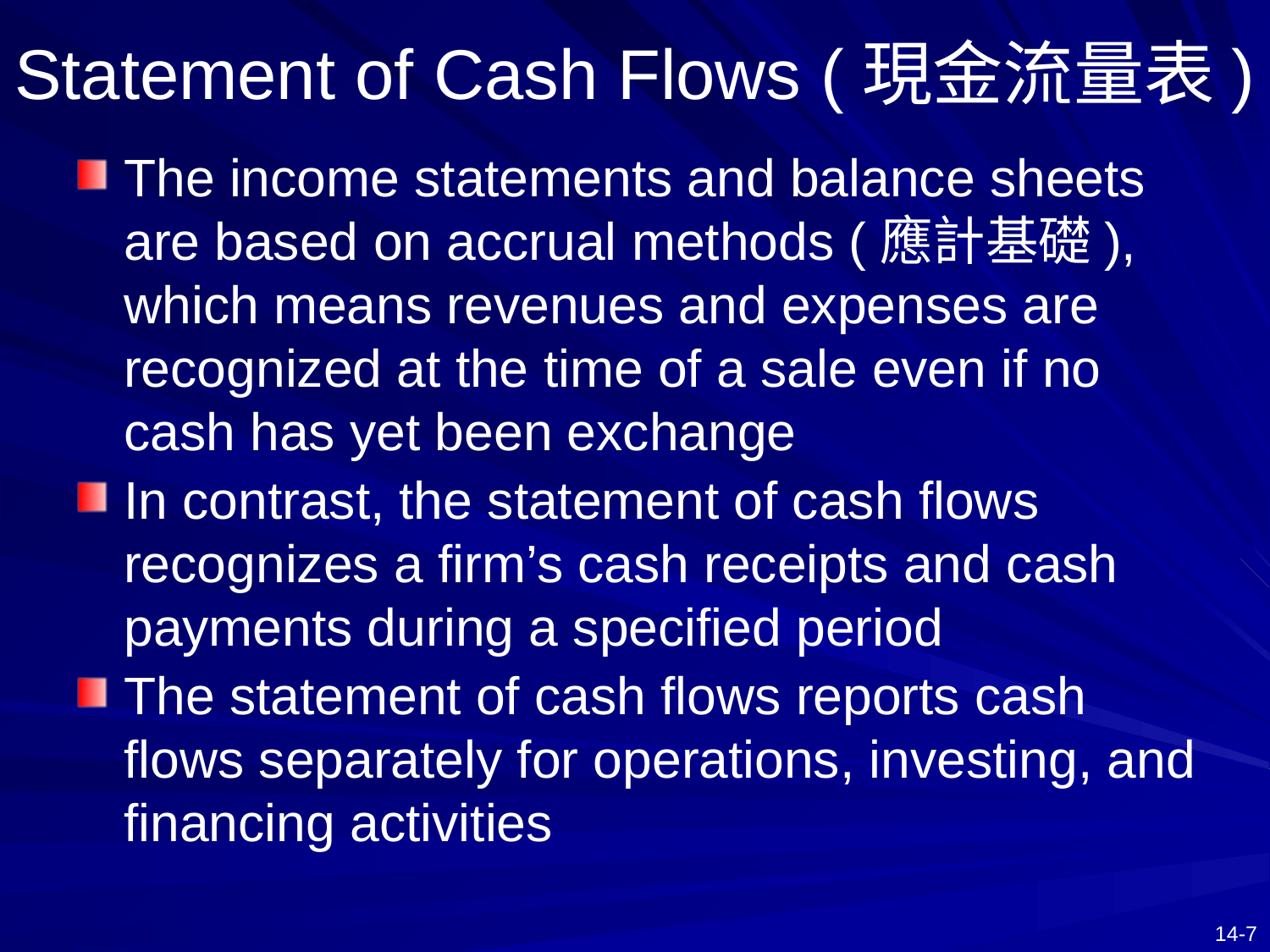

# Statement of Cash Flows (現金流量表)
The income statements and balance sheets are based on accrual methods (應計基礎), which means revenues and expenses are recognized at the time of a sale even if no cash has yet been exchange
In contrast, the statement of cash flows recognizes a firm’s cash receipts and cash payments during a specified period
The statement of cash flows reports cash flows separately for operations, investing, and financing activities